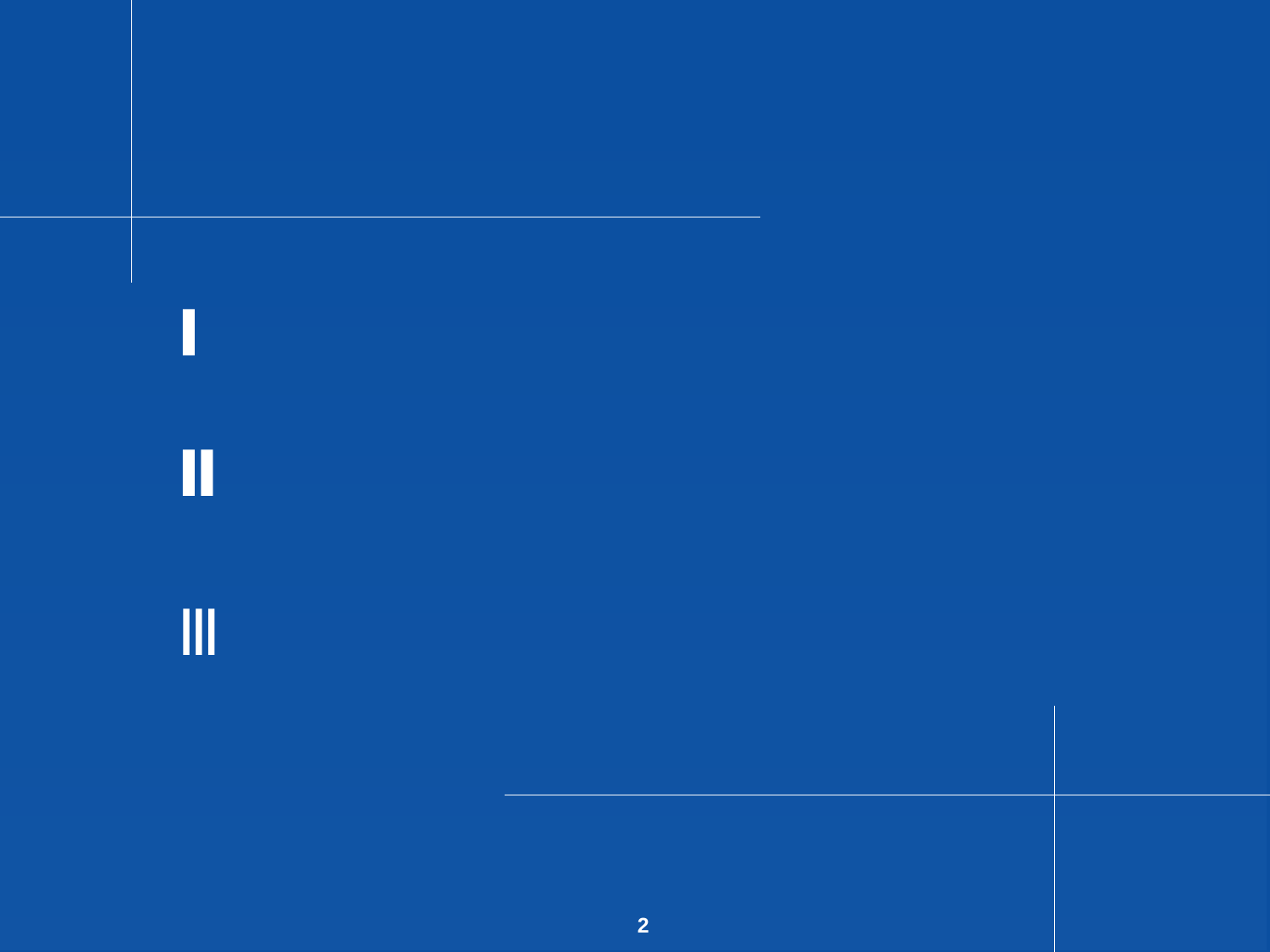

차례
Ⅰ.
국내외 경제 여건
경제 전망
Ⅱ.
Ⅲ.
우리 경제의 과제
2